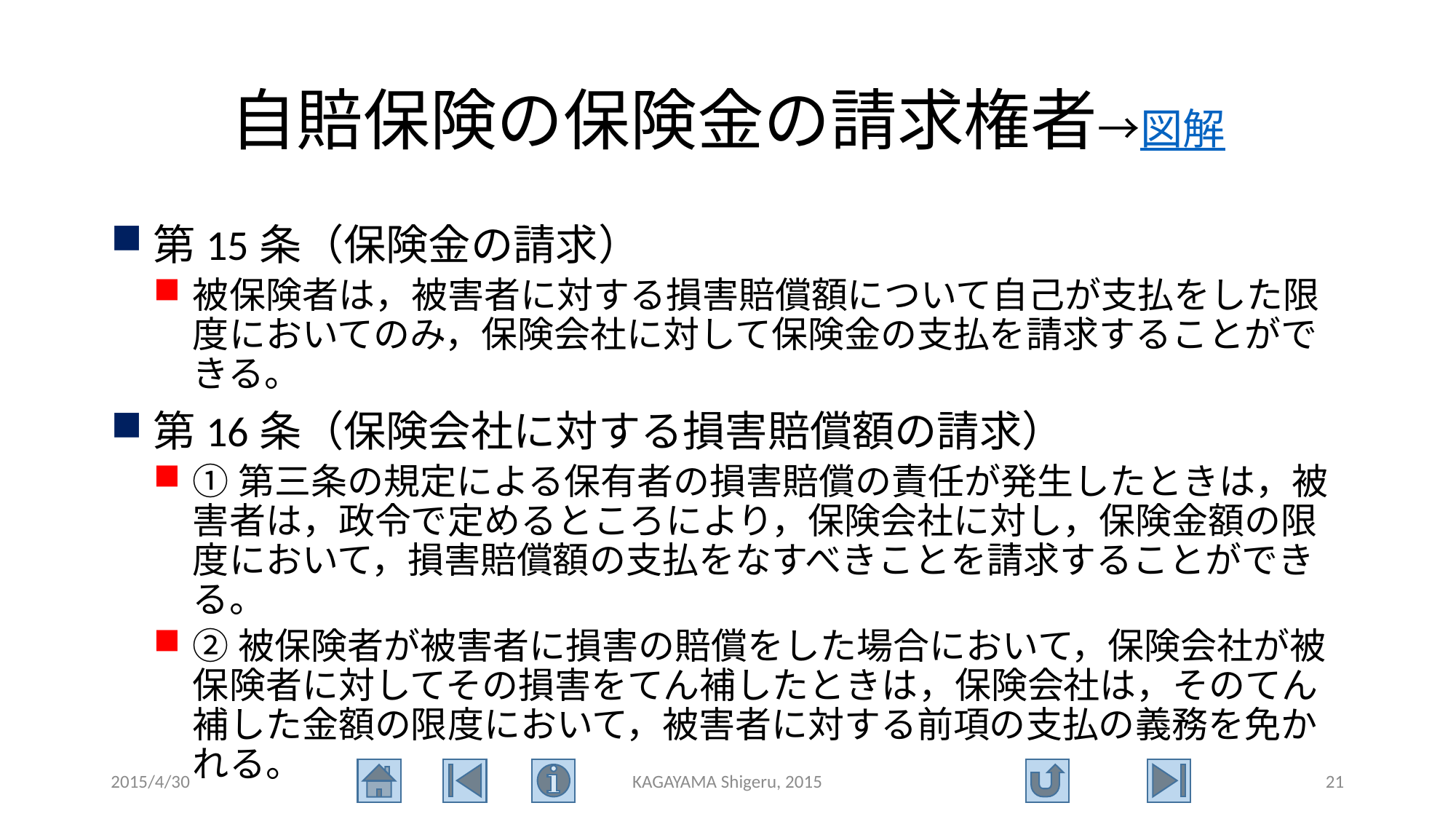

# 自賠保険の保険金の請求権者→図解
第15条（保険金の請求）
被保険者は，被害者に対する損害賠償額について自己が支払をした限度においてのみ，保険会社に対して保険金の支払を請求することができる。
第16条（保険会社に対する損害賠償額の請求）
①第三条の規定による保有者の損害賠償の責任が発生したときは，被害者は，政令で定めるところにより，保険会社に対し，保険金額の限度において，損害賠償額の支払をなすべきことを請求することができる。
②被保険者が被害者に損害の賠償をした場合において，保険会社が被保険者に対してその損害をてん補したときは，保険会社は，そのてん補した金額の限度において，被害者に対する前項の支払の義務を免かれる。
2015/4/30
KAGAYAMA Shigeru, 2015
21